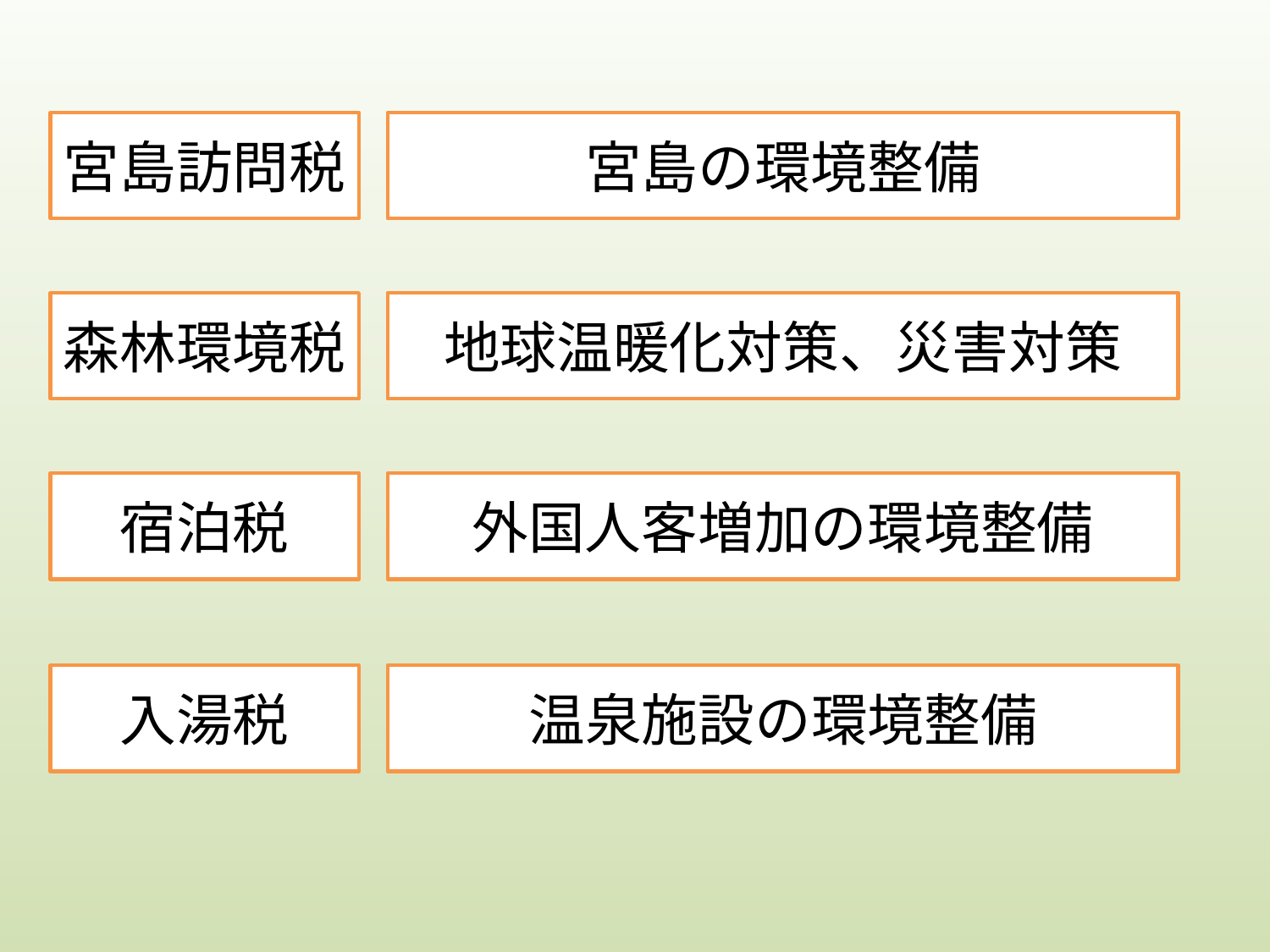

宮島訪問税
宮島の環境整備
森林環境税
地球温暖化対策、災害対策
宿泊税
外国人客増加の環境整備
入湯税
温泉施設の環境整備